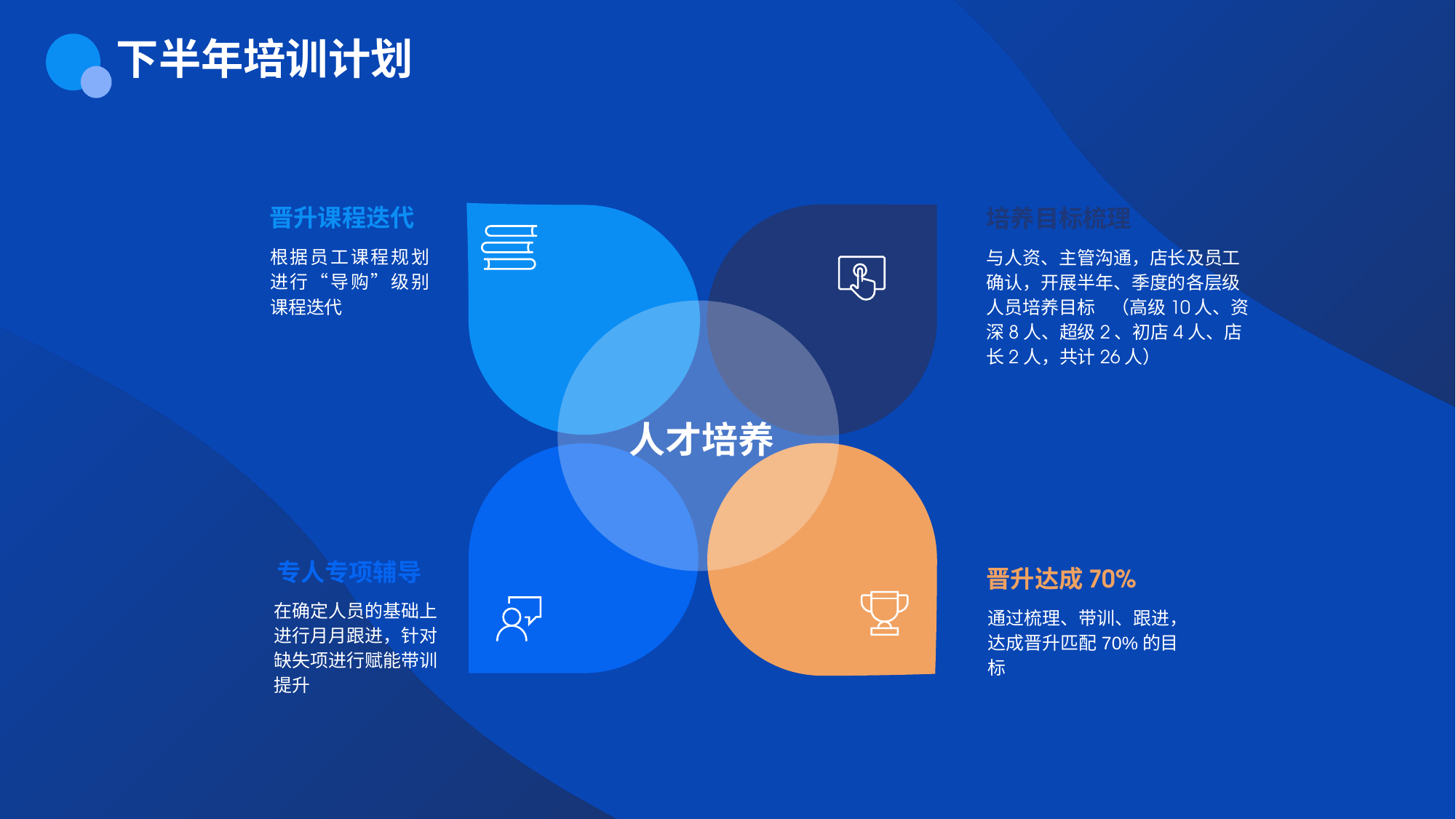

下半年培训计划
晋升课程迭代
根据员工课程规划进行“导购”级别课程迭代
培养目标梳理
与人资、主管沟通，店长及员工确认，开展半年、季度的各层级人员培养目标    （高级10人、资深8人、超级2、初店4人、店长2人，共计26人）

人才培养
专人专项辅导
在确定人员的基础上进行月月跟进，针对缺失项进行赋能带训提升
晋升达成70%
通过梳理、带训、跟进，达成晋升匹配70%的目标